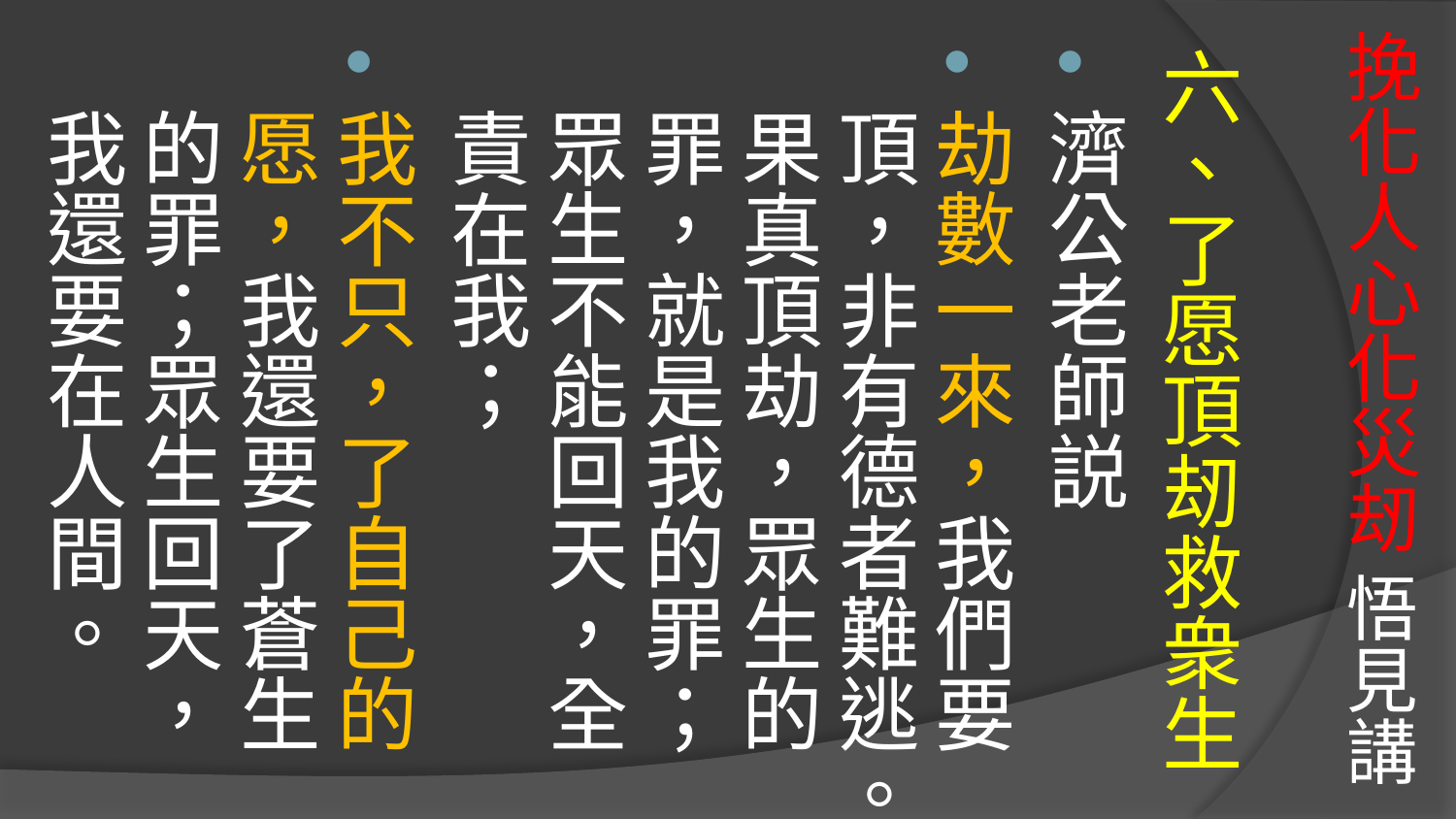

# 挽化人心化災刼 悟見講
六、了愿頂刼救衆生
濟公老師説
劫數一來，我們要頂，非有德者難逃。果真頂劫，眾生的罪，就是我的罪；眾生不能回天，全責在我；
我不只，了自己的愿，我還要了蒼生的罪；眾生回天，我還要在人間。